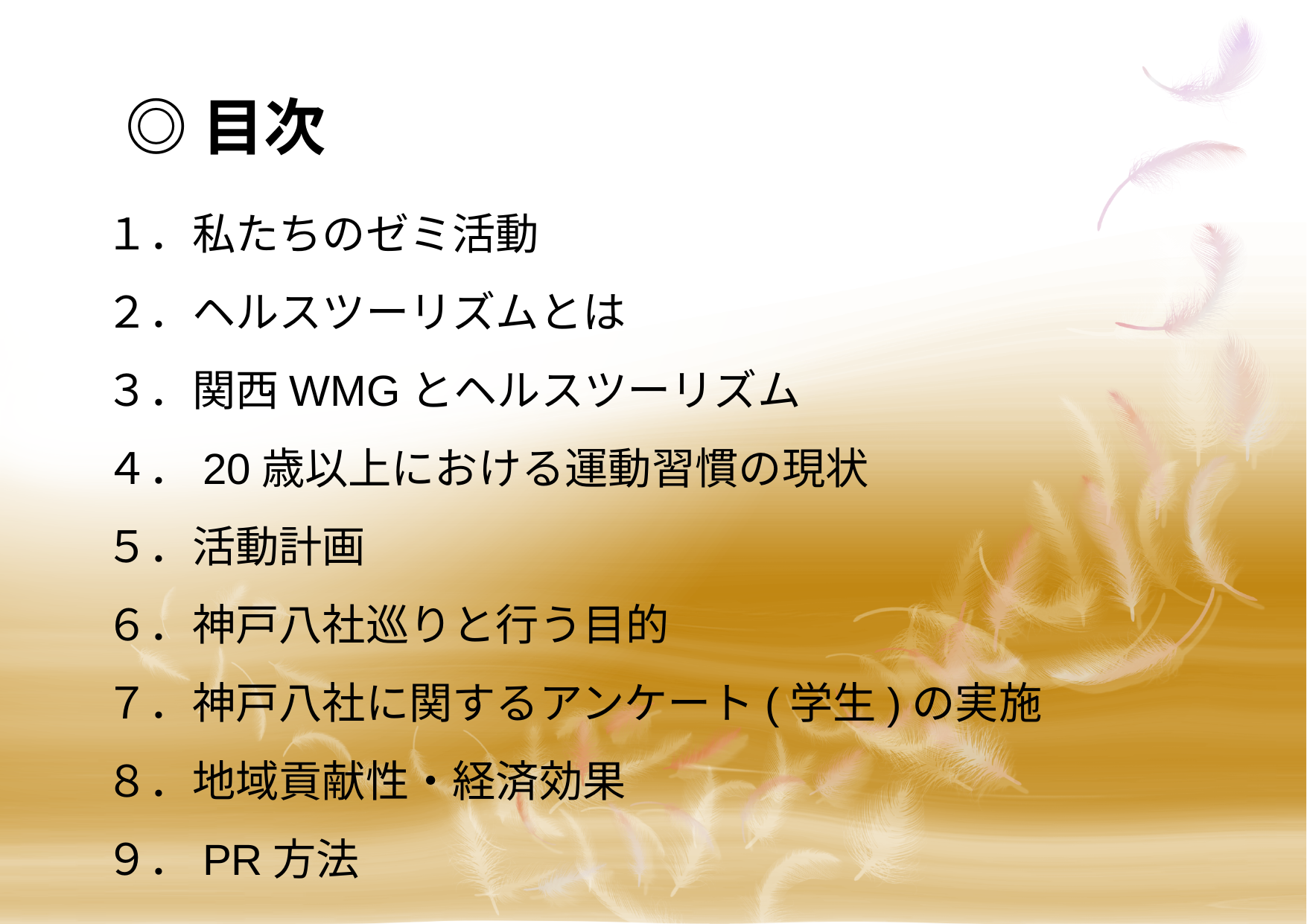

# ◎目次
　１．私たちのゼミ活動
　２．ヘルスツーリズムとは
　３．関西WMGとヘルスツーリズム
　４．20歳以上における運動習慣の現状
　５．活動計画
　６．神戸八社巡りと行う目的
　７．神戸八社に関するアンケート(学生)の実施
　８．地域貢献性・経済効果
　９．PR方法